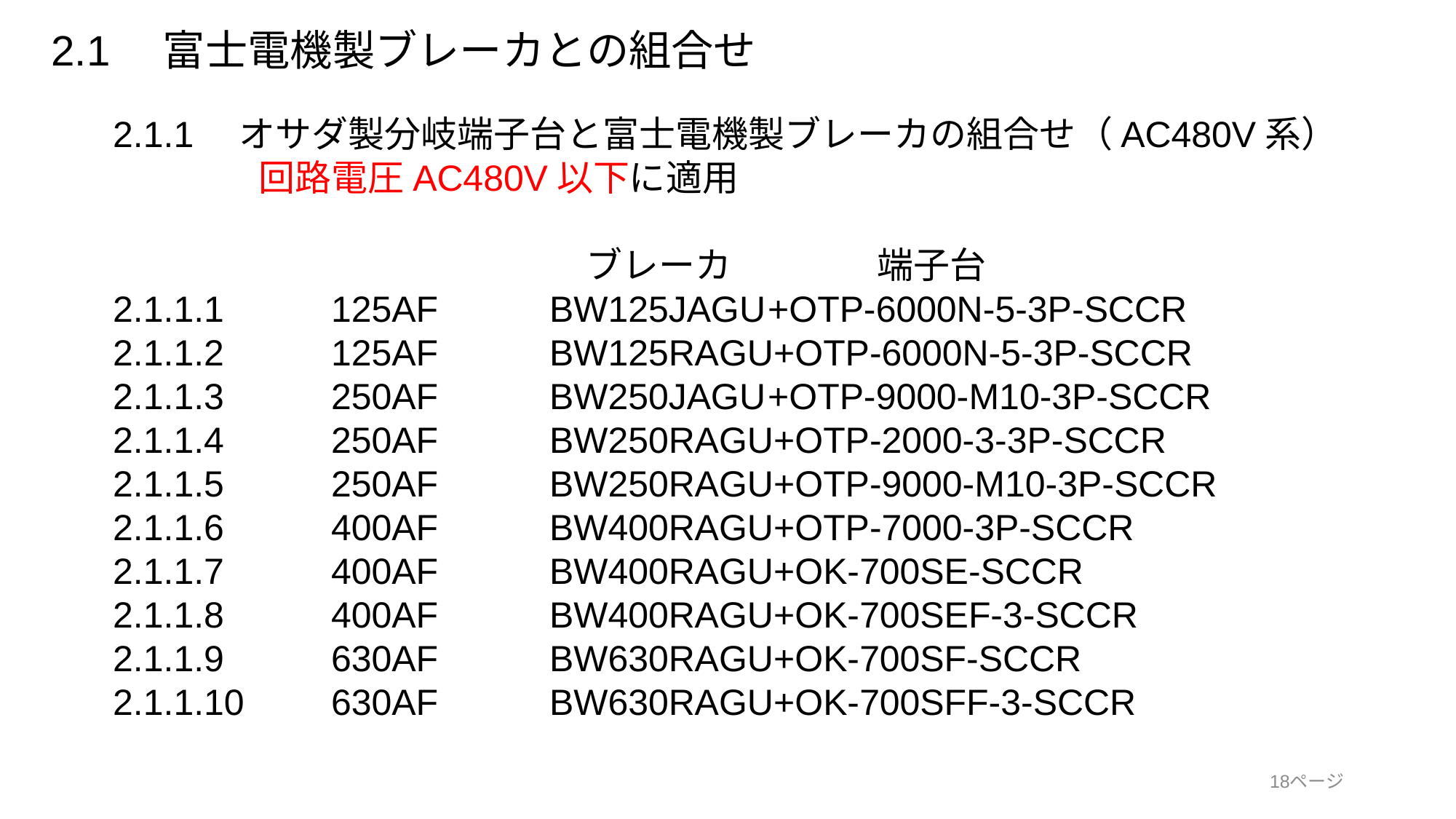

2.1　富士電機製ブレーカとの組合せ
2.1.1　オサダ製分岐端子台と富士電機製ブレーカの組合せ（AC480V系）
　　　　回路電圧AC480V以下に適用

　　　　　　		　ブレーカ　	端子台
2.1.1.1　	125AF		BW125JAGU	+OTP-6000N-5-3P-SCCR
2.1.1.2　	125AF		BW125RAGU+OTP-6000N-5-3P-SCCR
2.1.1.3　	250AF		BW250JAGU	+OTP-9000-M10-3P-SCCR
2.1.1.4　	250AF		BW250RAGU+OTP-2000-3-3P-SCCR
2.1.1.5　	250AF		BW250RAGU+OTP-9000-M10-3P-SCCR
2.1.1.6　	400AF		BW400RAGU+OTP-7000-3P-SCCR
2.1.1.7　	400AF		BW400RAGU+OK-700SE-SCCR
2.1.1.8   	400AF 	BW400RAGU+OK-700SEF-3-SCCR
2.1.1.9　	630AF		BW630RAGU+OK-700SF-SCCR
2.1.1.10  	630AF		BW630RAGU+OK-700SFF-3-SCCR
18ページ